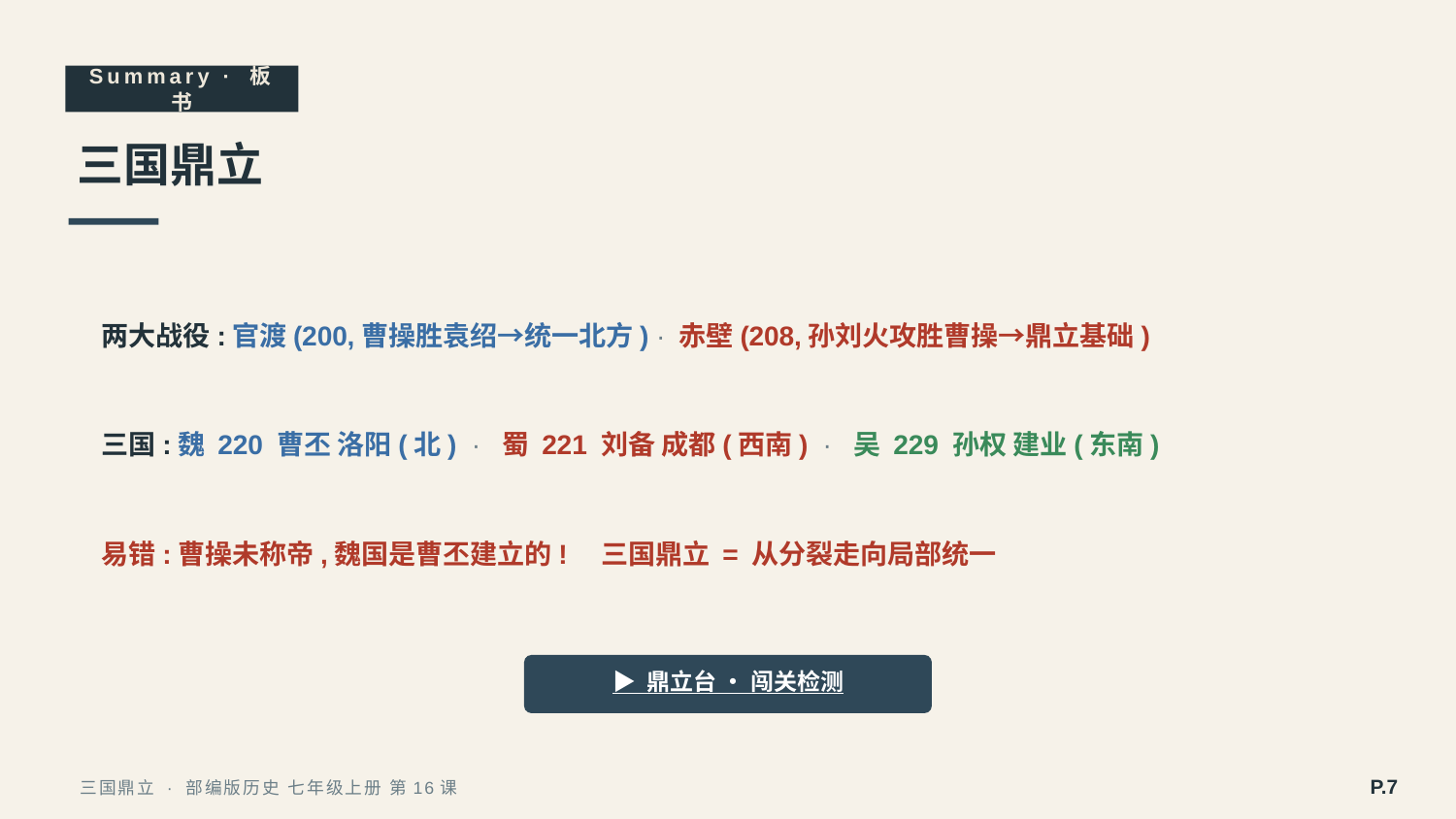

Summary · 板书

三国鼎立

两大战役:官渡(200,曹操胜袁绍→统一北方) · 赤壁(208,孙刘火攻胜曹操→鼎立基础)
三国:魏 220 曹丕 洛阳(北)  ·  蜀 221 刘备 成都(西南)  ·  吴 229 孙权 建业(东南)
易错:曹操未称帝,魏国是曹丕建立的!　三国鼎立 = 从分裂走向局部统一
▶  鼎立台 · 闯关检测

P.7
三国鼎立 · 部编版历史 七年级上册 第16课